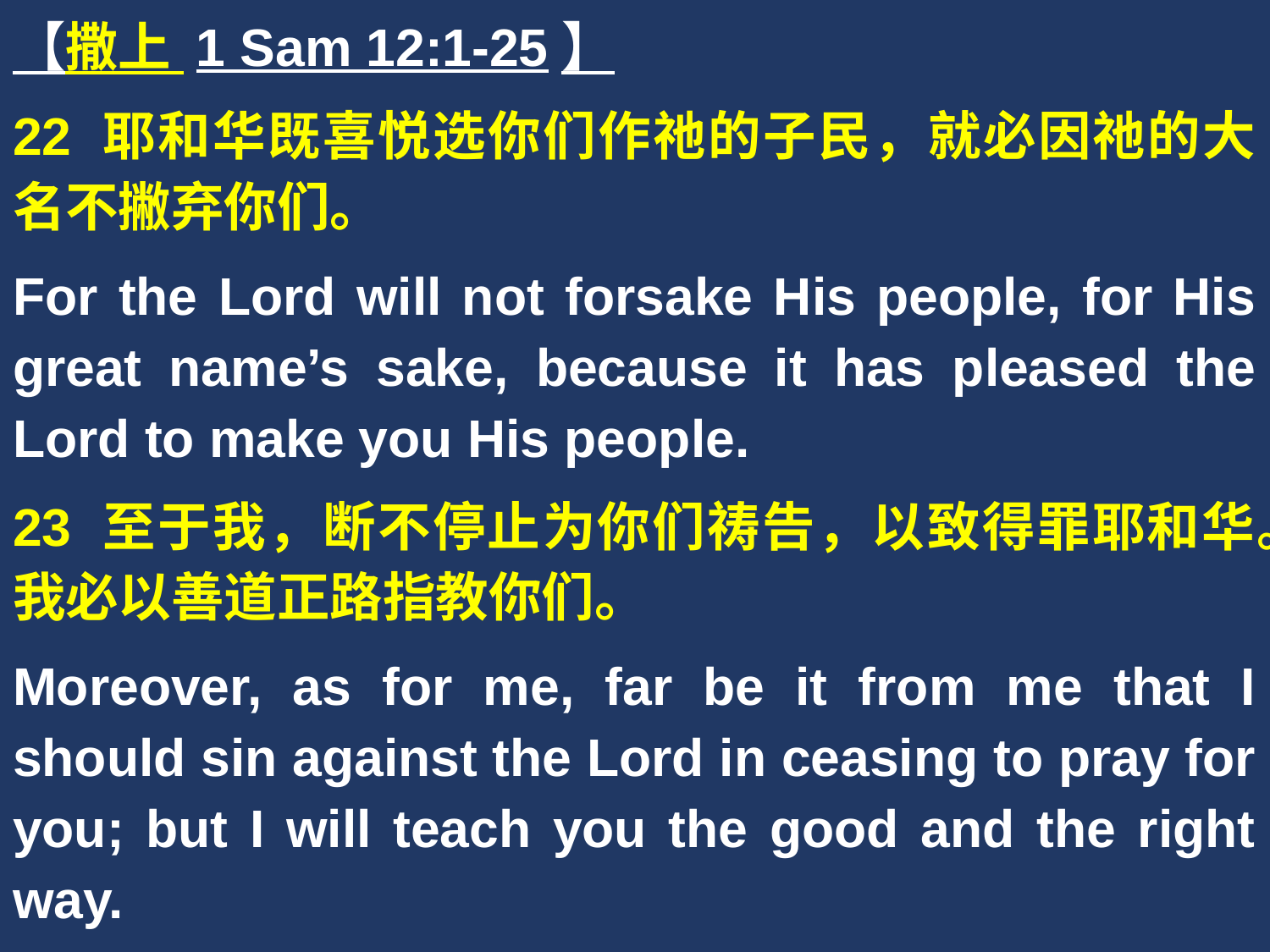

【撒上 1 Sam 12:1-25】
22 耶和华既喜悦选你们作祂的子民，就必因祂的大名不撇弃你们。
For the Lord will not forsake His people, for His great name’s sake, because it has pleased the Lord to make you His people.
23 至于我，断不停止为你们祷告，以致得罪耶和华。我必以善道正路指教你们。
Moreover, as for me, far be it from me that I should sin against the Lord in ceasing to pray for you; but I will teach you the good and the right way.